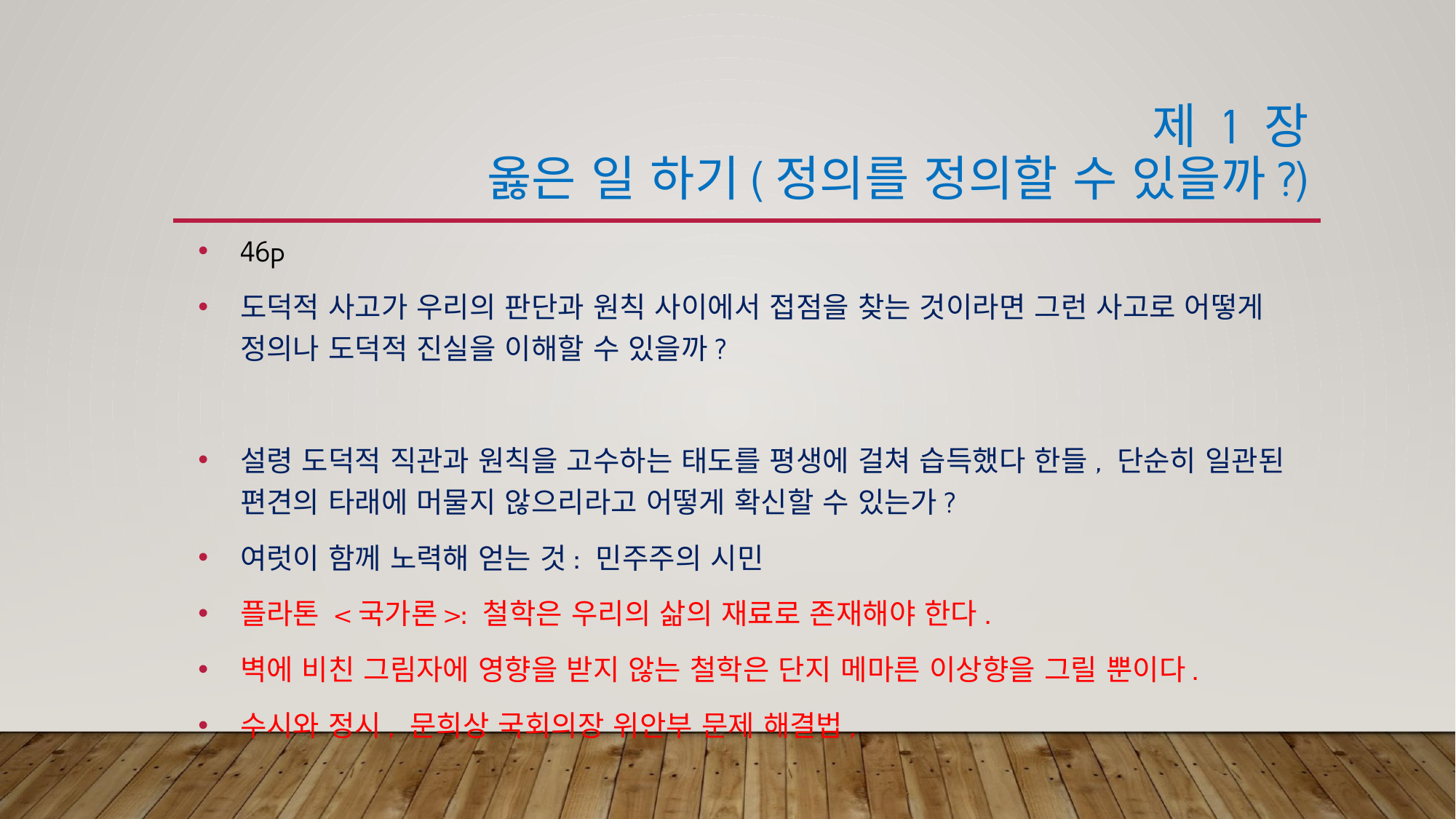

# 제 1 장 옳은 일 하기(정의를 정의할 수 있을까?)
46p
도덕적 사고가 우리의 판단과 원칙 사이에서 접점을 찾는 것이라면 그런 사고로 어떻게 정의나 도덕적 진실을 이해할 수 있을까?

설령 도덕적 직관과 원칙을 고수하는 태도를 평생에 걸쳐 습득했다 한들, 단순히 일관된 편견의 타래에 머물지 않으리라고 어떻게 확신할 수 있는가?
여럿이 함께 노력해 얻는 것: 민주주의 시민
플라톤 <국가론>: 철학은 우리의 삶의 재료로 존재해야 한다.
벽에 비친 그림자에 영향을 받지 않는 철학은 단지 메마른 이상향을 그릴 뿐이다.
수시와 정시, 문희상 국회의장 위안부 문제 해결법,